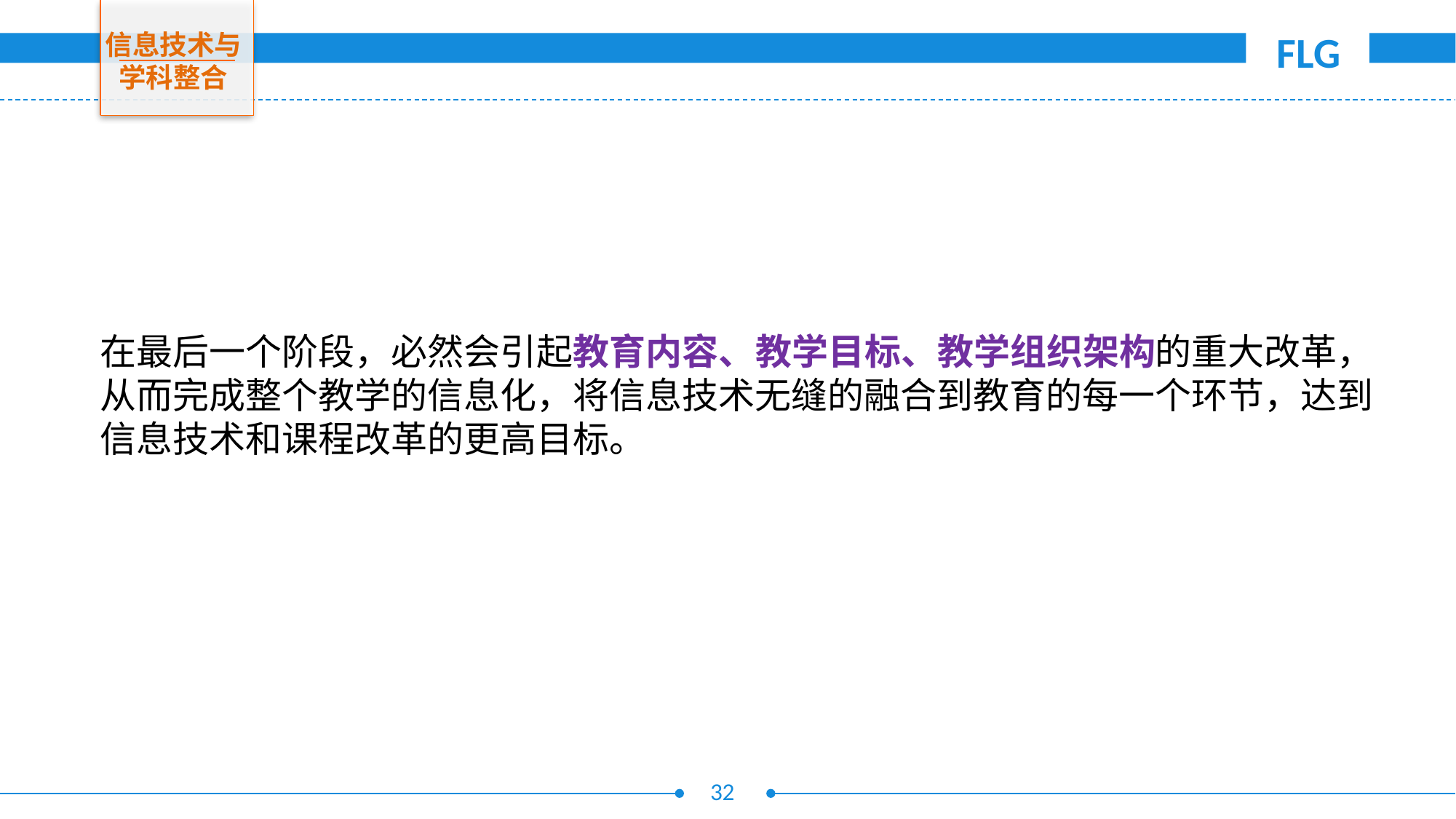

信息技术与学科整合
在最后一个阶段，必然会引起教育内容、教学目标、教学组织架构的重大改革，从而完成整个教学的信息化，将信息技术无缝的融合到教育的每一个环节，达到信息技术和课程改革的更高目标。